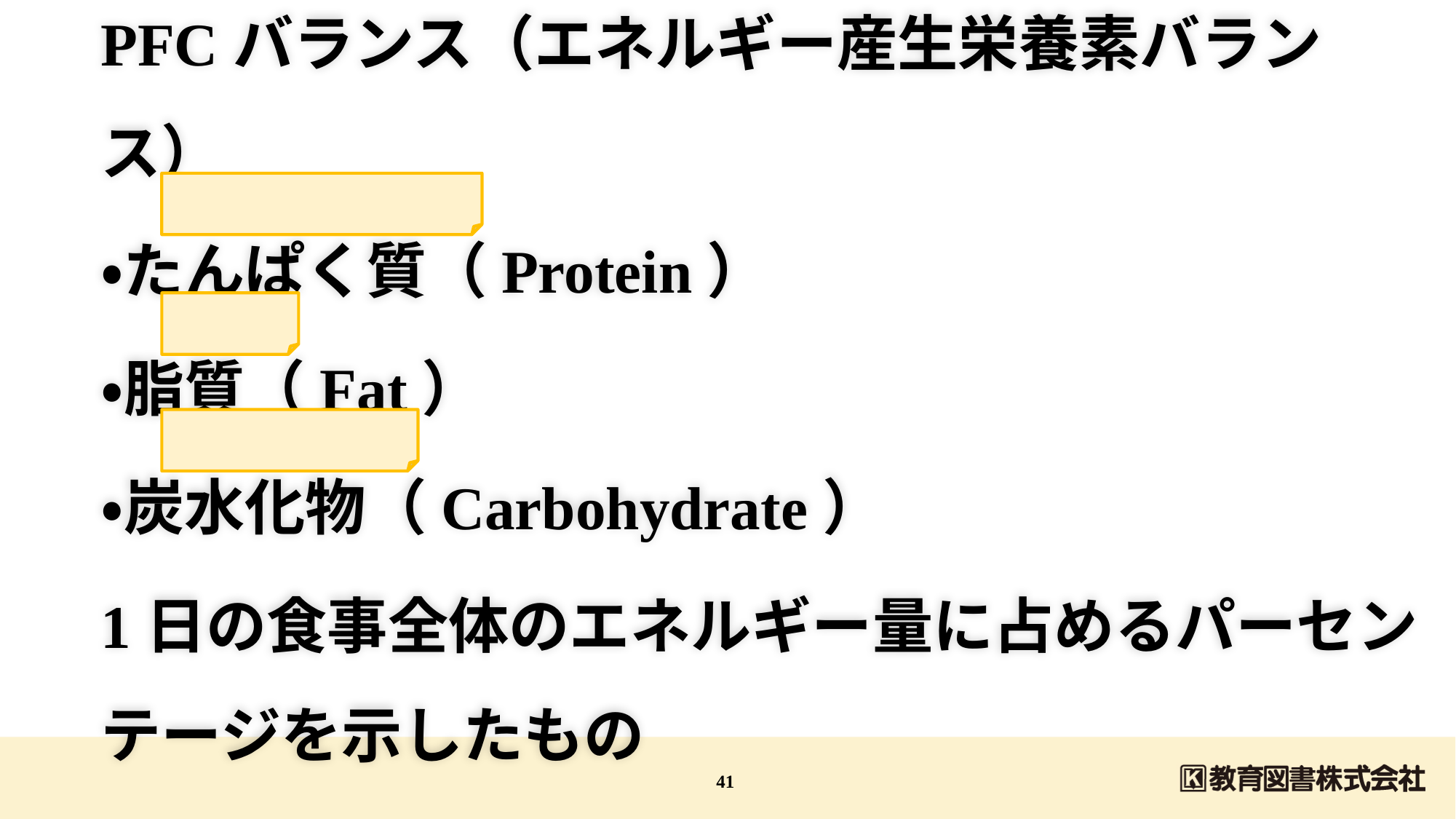

PFCバランス（エネルギー産生栄養素バランス）
・たんぱく質（Protein）
・脂質（Fat）
・炭水化物（Carbohydrate）
1日の食事全体のエネルギー量に占めるパーセンテージを示したもの

41